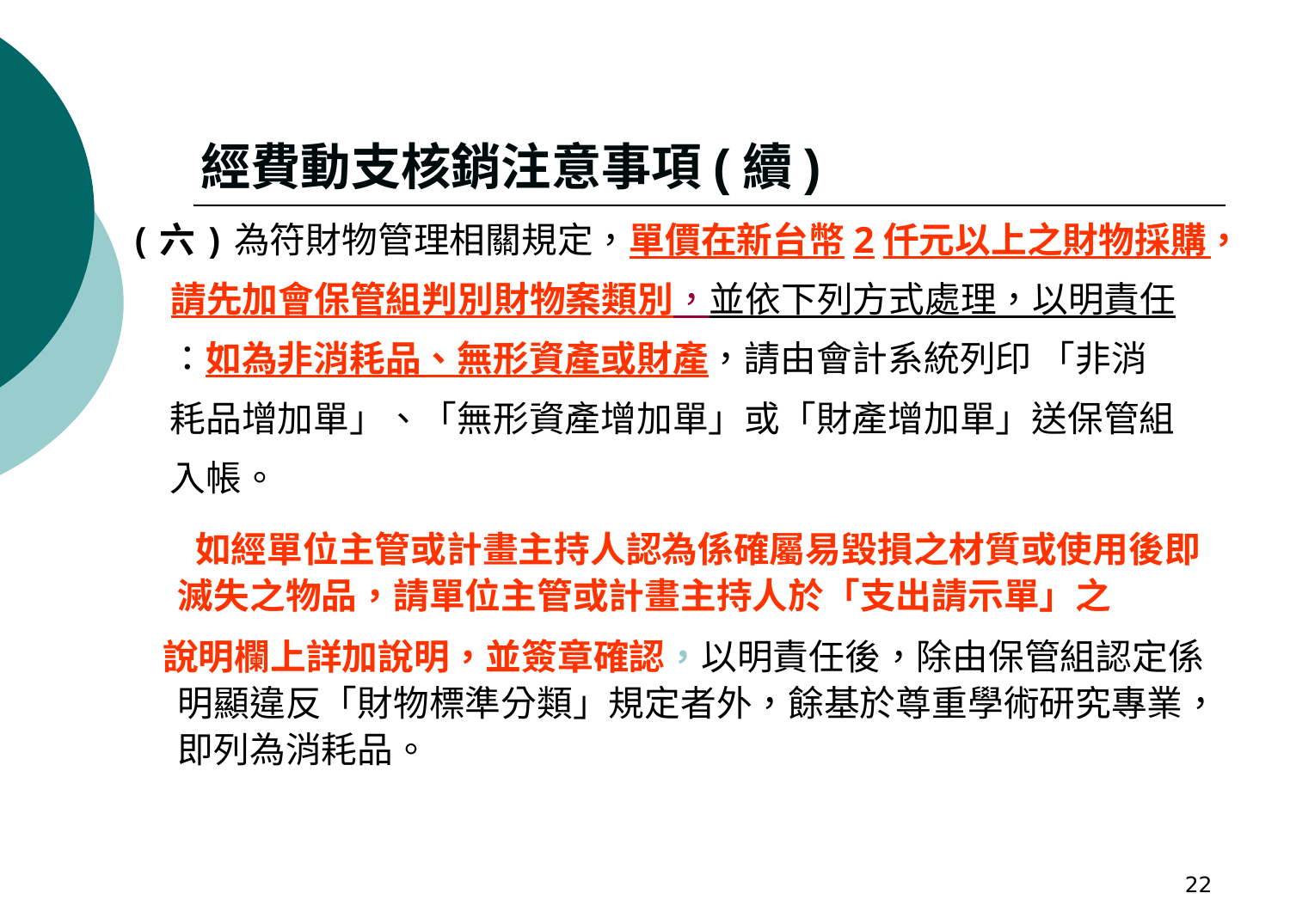

經費動支核銷注意事項(續)
(六)為符財物管理相關規定，單價在新台幣2仟元以上之財物採購，
    請先加會保管組判別財物案類別，並依下列方式處理，以明責任
    ：如為非消耗品、無形資產或財產，請由會計系統列印 「非消
    耗品增加單」、「無形資產增加單」或「財產增加單」送保管組
    入帳。
       如經單位主管或計畫主持人認為係確屬易毀損之材質或使用後即滅失之物品，請單位主管或計畫主持人於「支出請示單」之
   說明欄上詳加說明，並簽章確認，以明責任後，除由保管組認定係明顯違反「財物標準分類」規定者外，餘基於尊重學術研究專業，即列為消耗品。
22